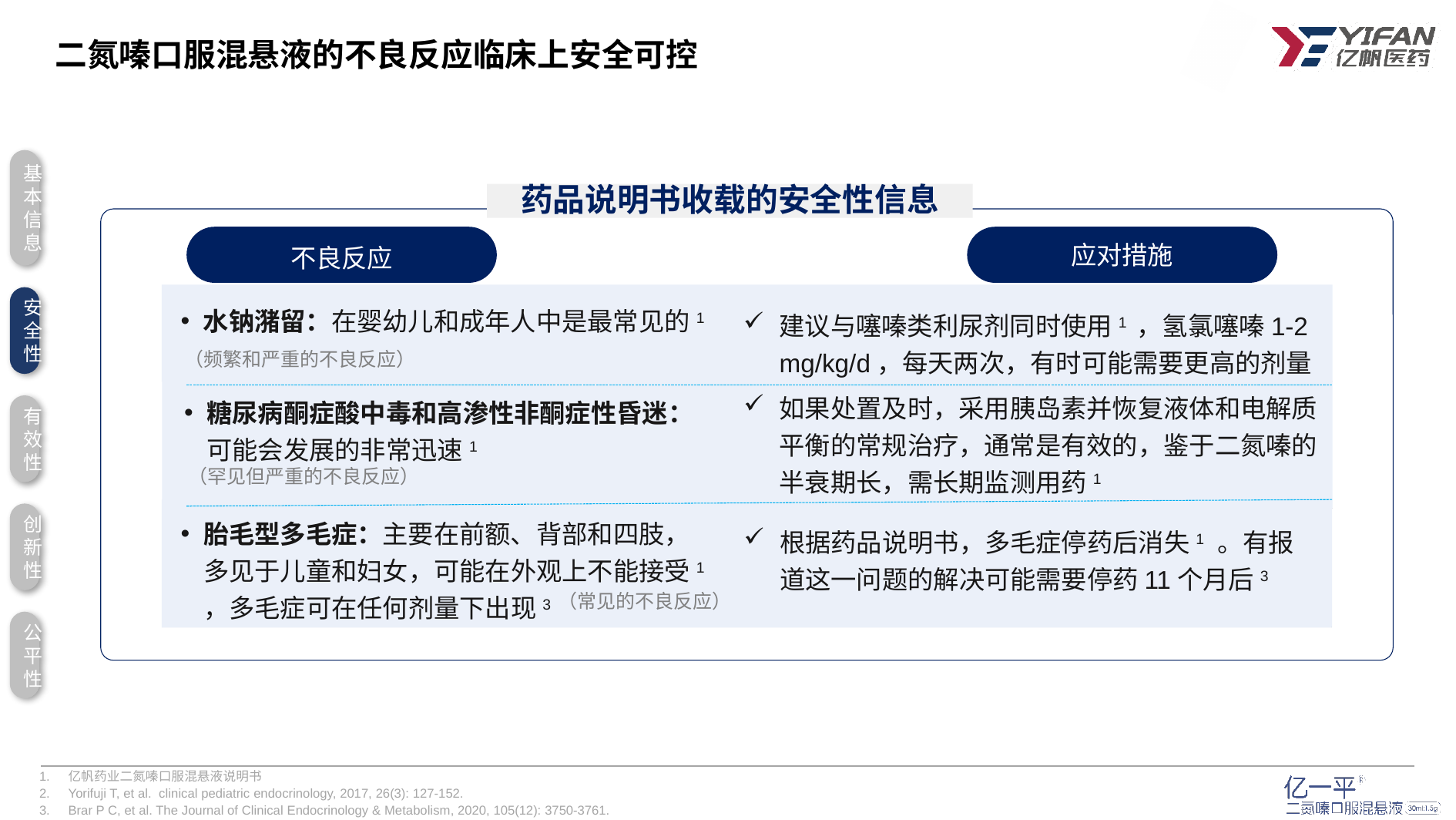

二氮嗪口服混悬液的不良反应临床上安全可控
基本信息
药品说明书收载的安全性信息

不良反应
应对措施

安全性
水钠潴留：在婴幼儿和成年人中是最常见的1
建议与噻嗪类利尿剂同时使用1 ，氢氯噻嗪1-2 mg/kg/d，每天两次，有时可能需要更高的剂量2
（频繁和严重的不良反应）

如果处置及时，采用胰岛素并恢复液体和电解质平衡的常规治疗，通常是有效的，鉴于二氮嗪的半衰期长，需长期监测用药1
糖尿病酮症酸中毒和高渗性非酮症性昏迷：可能会发展的非常迅速1
有效性
（罕见但严重的不良反应）

创新性
胎毛型多毛症：主要在前额、背部和四肢，多见于儿童和妇女，可能在外观上不能接受1 ，多毛症可在任何剂量下出现3
根据药品说明书，多毛症停药后消失1 。有报道这一问题的解决可能需要停药11个月后3
（常见的不良反应）
公平性
亿帆药业二氮嗪口服混悬液说明书
Yorifuji T, et al.  clinical pediatric endocrinology, 2017, 26(3): 127-152.
Brar P C, et al. The Journal of Clinical Endocrinology & Metabolism, 2020, 105(12): 3750-3761.